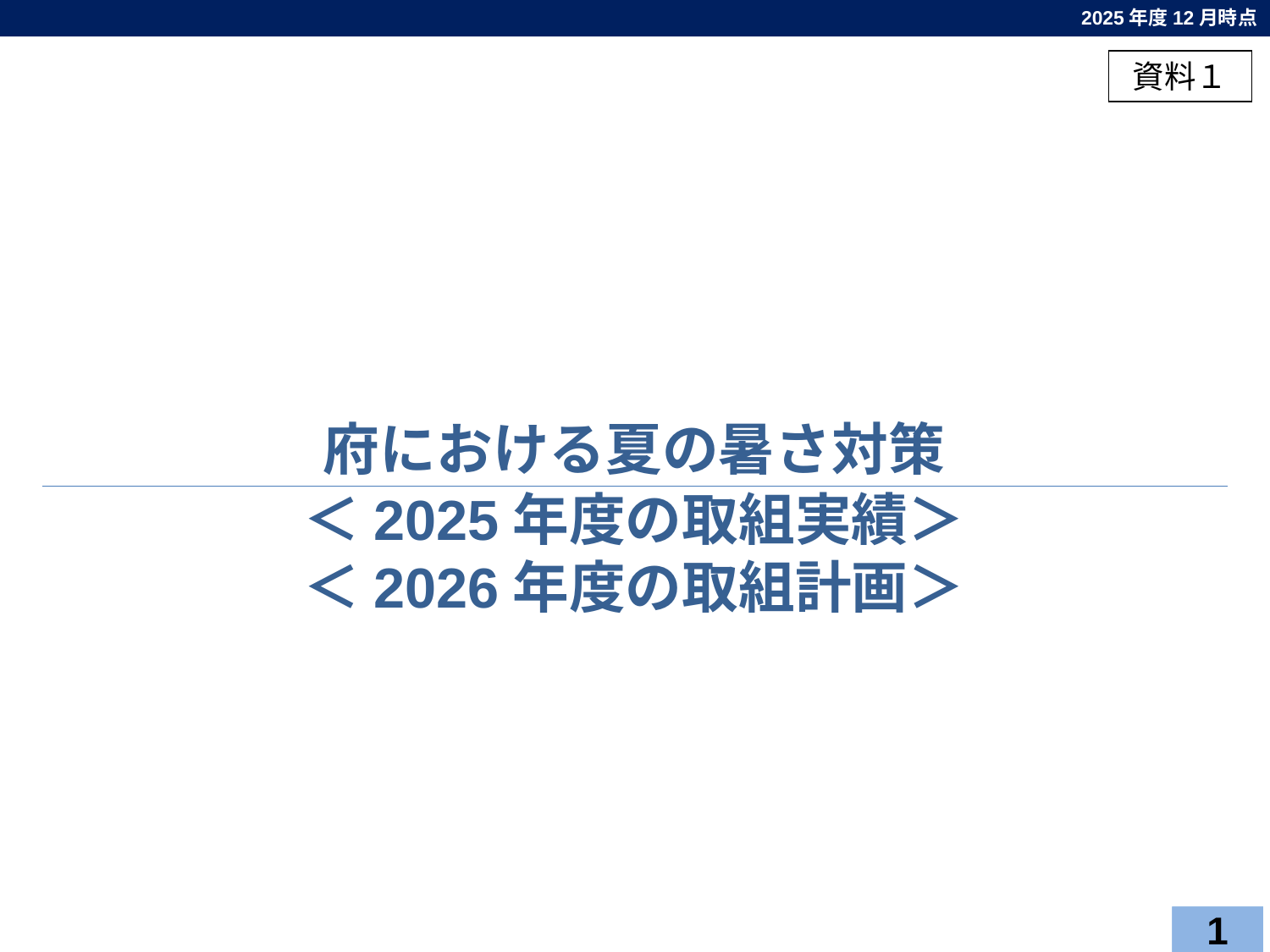

2025年度12月時点
資料１
府における夏の暑さ対策
＜2025年度の取組実績＞
＜2026年度の取組計画＞
１
1